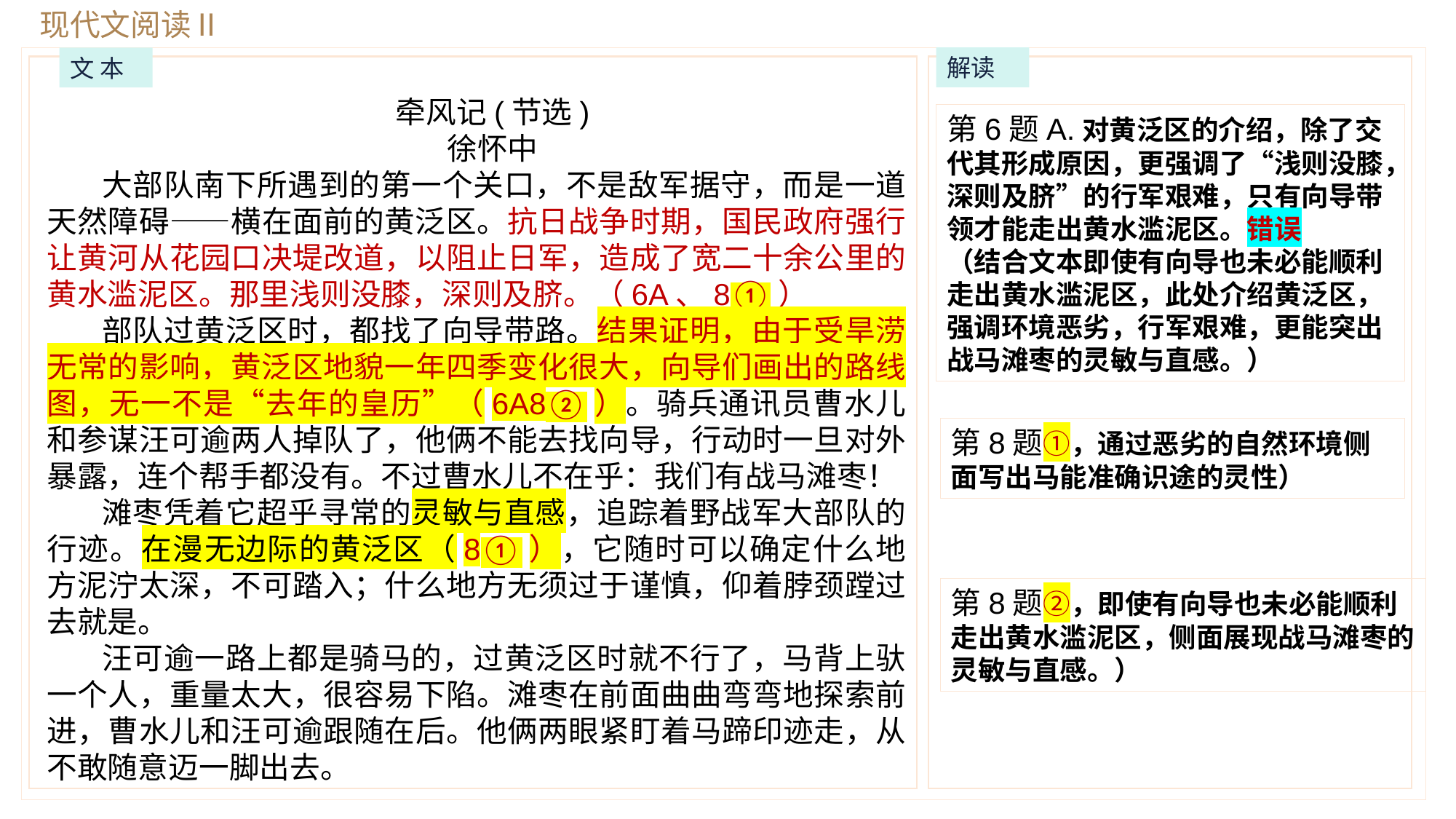

现代文阅读Ⅱ
解读

文 本

牵风记(节选)
徐怀中
  大部队南下所遇到的第一个关口，不是敌军据守，而是一道天然障碍——横在面前的黄泛区。抗日战争时期，国民政府强行让黄河从花园口决堤改道，以阻止日军，造成了宽二十余公里的黄水滥泥区。那里浅则没膝，深则及脐。（6A、8①）
  部队过黄泛区时，都找了向导带路。结果证明，由于受旱涝无常的影响，黄泛区地貌一年四季变化很大，向导们画出的路线图，无一不是“去年的皇历”（6A8②）。骑兵通讯员曹水儿和参谋汪可逾两人掉队了，他俩不能去找向导，行动时一旦对外暴露，连个帮手都没有。不过曹水儿不在乎：我们有战马滩枣！
  滩枣凭着它超乎寻常的灵敏与直感，追踪着野战军大部队的行迹。在漫无边际的黄泛区（8①），它随时可以确定什么地方泥泞太深，不可踏入；什么地方无须过于谨慎，仰着脖颈蹚过去就是。
  汪可逾一路上都是骑马的，过黄泛区时就不行了，马背上驮一个人，重量太大，很容易下陷。滩枣在前面曲曲弯弯地探索前进，曹水儿和汪可逾跟随在后。他俩两眼紧盯着马蹄印迹走，从不敢随意迈一脚出去。

第6题A.对黄泛区的介绍，除了交代其形成原因，更强调了“浅则没膝，深则及脐”的行军艰难，只有向导带领才能走出黄水滥泥区。错误
（结合文本即使有向导也未必能顺利走出黄水滥泥区，此处介绍黄泛区，强调环境恶劣，行军艰难，更能突出战马滩枣的灵敏与直感。）
年度工作概述
您的内容打在这里，或者通过复制您的文本后，在此框中选择粘贴，并选择只保留文字，建议使用微软雅黑字体。您的内容打在这里，或者通过复制您的文本后，在此框中选择粘贴，并选择只保留文字，建议使用微软雅黑字体。
第8题①，通过恶劣的自然环境侧面写出马能准确识途的灵性）
第8题②，即使有向导也未必能顺利走出黄水滥泥区，侧面展现战马滩枣的灵敏与直感。）